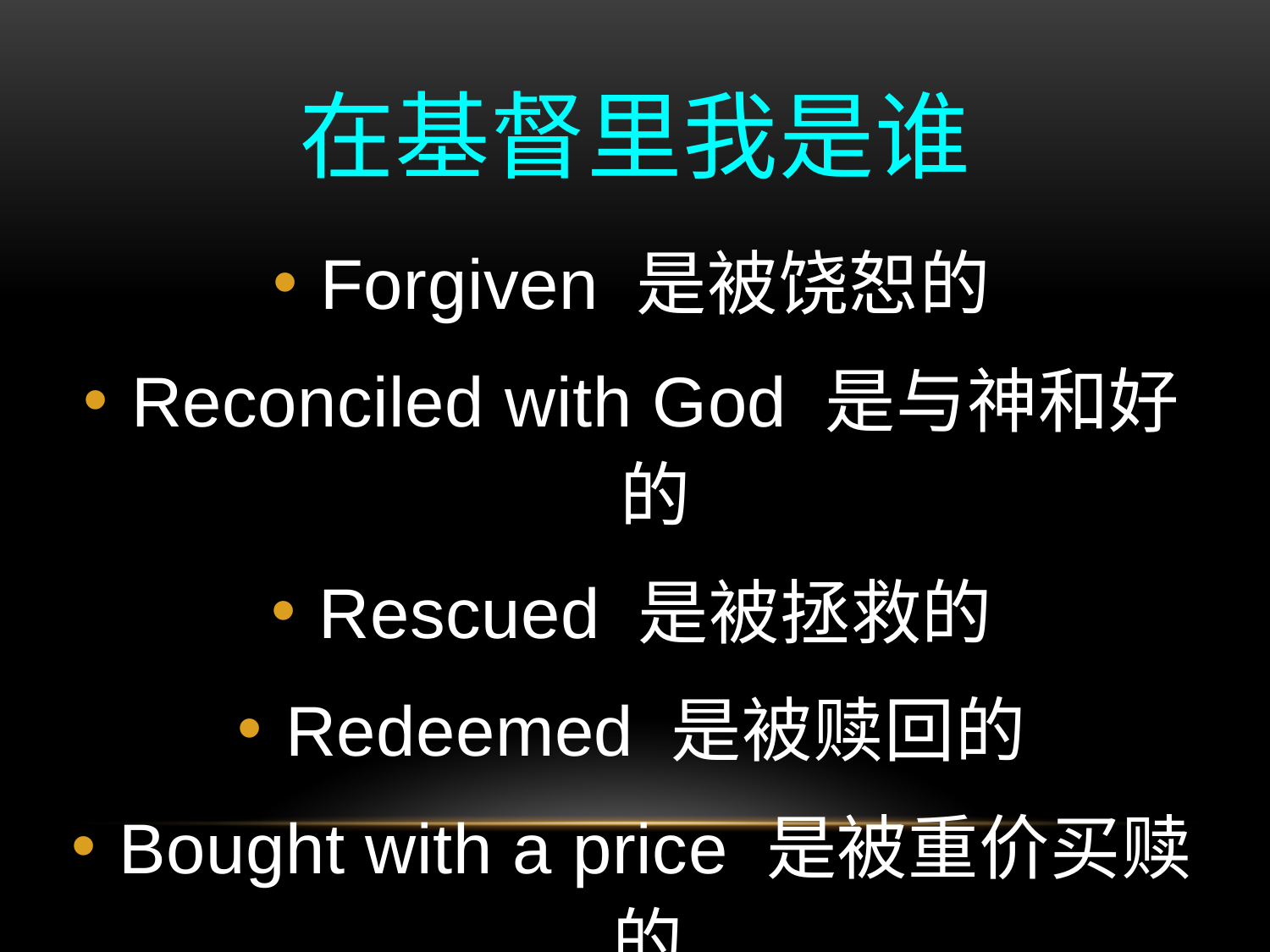

# 在基督里我是谁
Forgiven 是被饶恕的
Reconciled with God 是与神和好的
Rescued 是被拯救的
Redeemed 是被赎回的
Bought with a price 是被重价买赎的